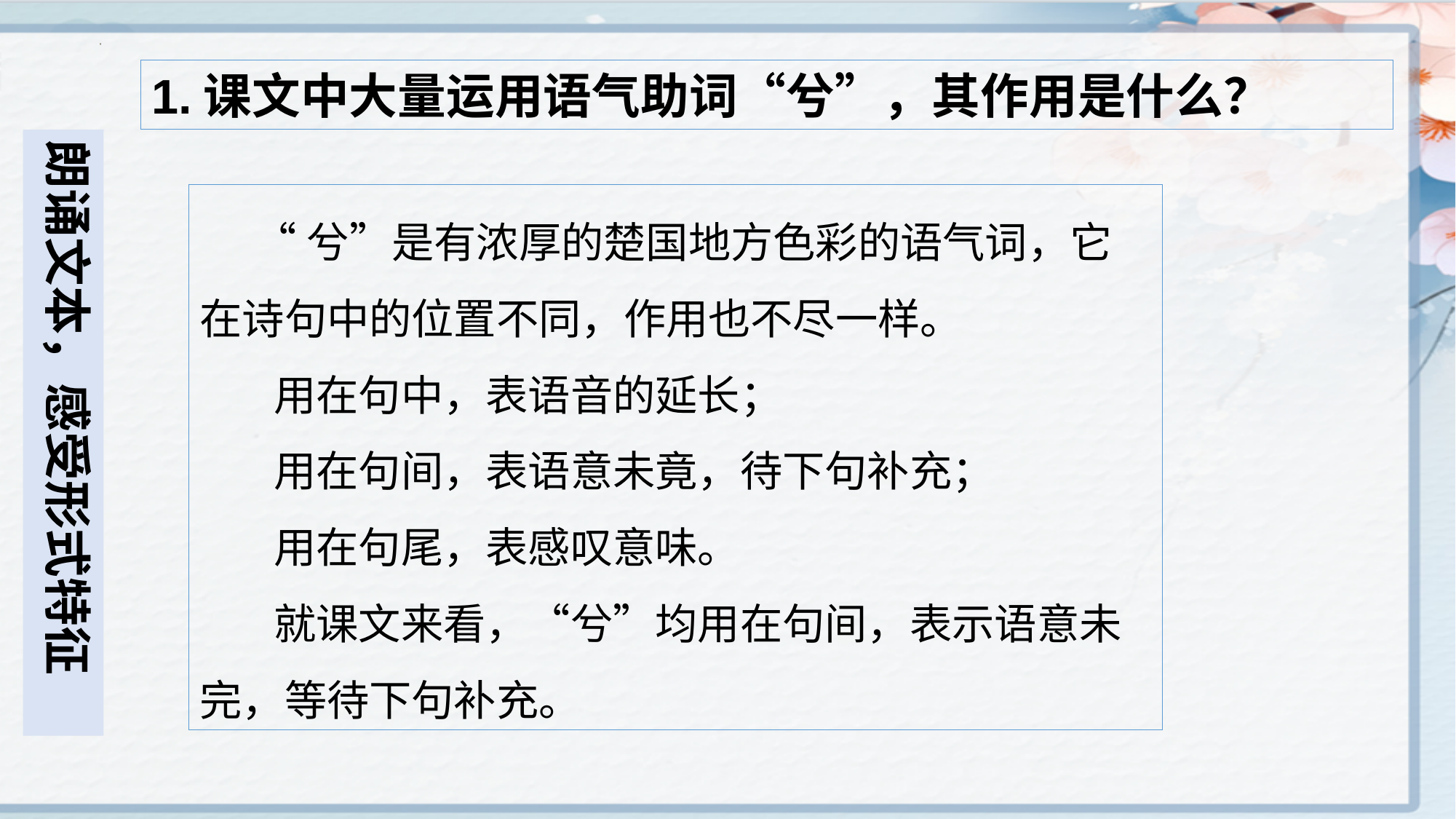

1.课文中大量运用语气助词“兮”，其作用是什么？
朗诵文本，感受形式特征
“兮”是有浓厚的楚国地方色彩的语气词，它在诗句中的位置不同，作用也不尽一样。
 用在句中，表语音的延长；
 用在句间，表语意未竟，待下句补充；
 用在句尾，表感叹意味。
 就课文来看，“兮”均用在句间，表示语意未完，等待下句补充。